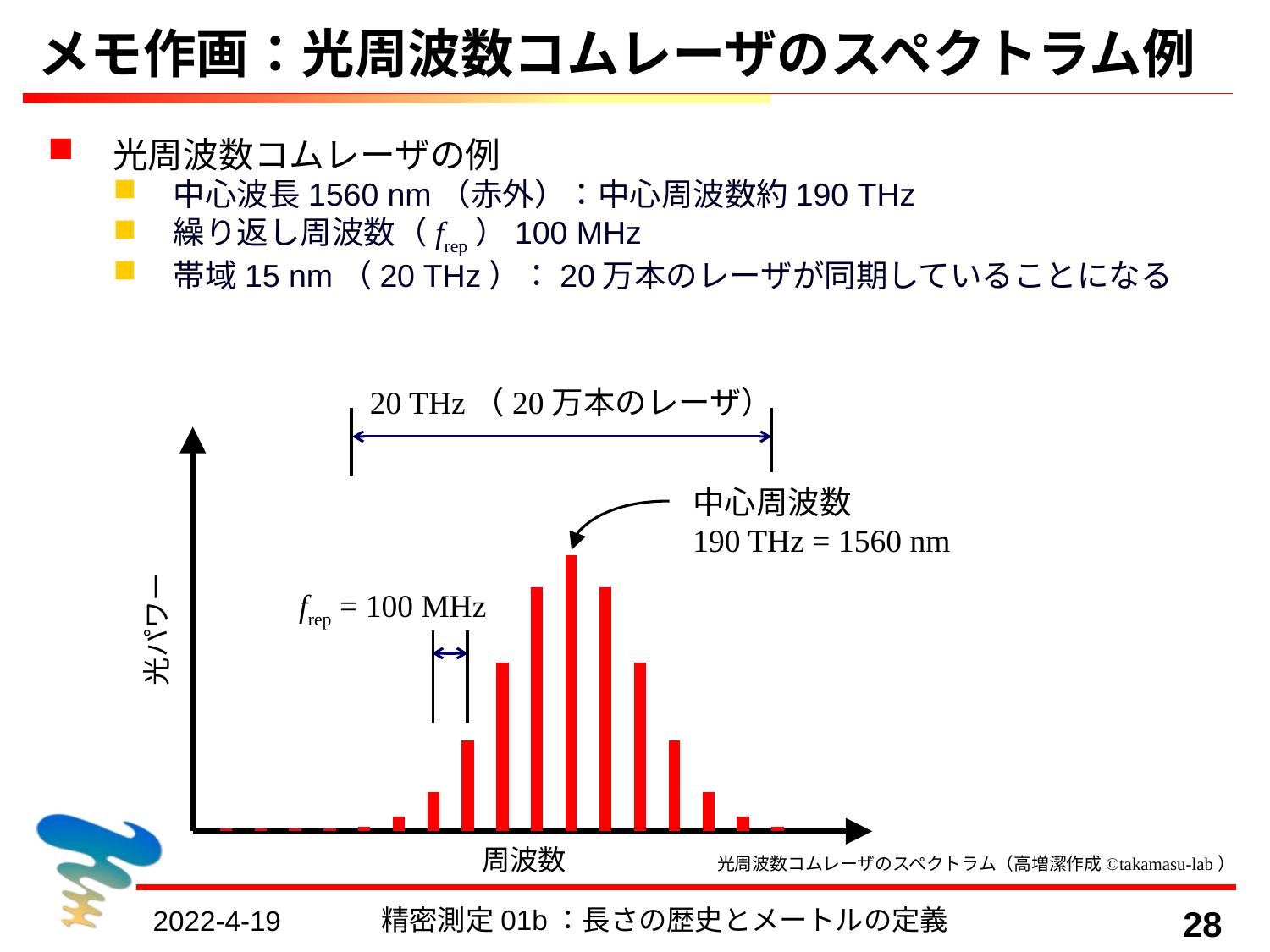

# メモ作画：光周波数コムレーザのスペクトラム例
光周波数コムレーザの例
中心波長1560 nm（赤外）：中心周波数約190 THz
繰り返し周波数（frep）100 MHz
帯域15 nm（20 THz）：20万本のレーザが同期していることになる
20 THz（20万本のレーザ）
中心周波数
190 THz = 1560 nm

frep = 100 MHz
光パワー
周波数
光周波数コムレーザのスペクトラム（高増潔作成©takamasu-lab）
精密測定01b：長さの歴史とメートルの定義
28
2022-4-19